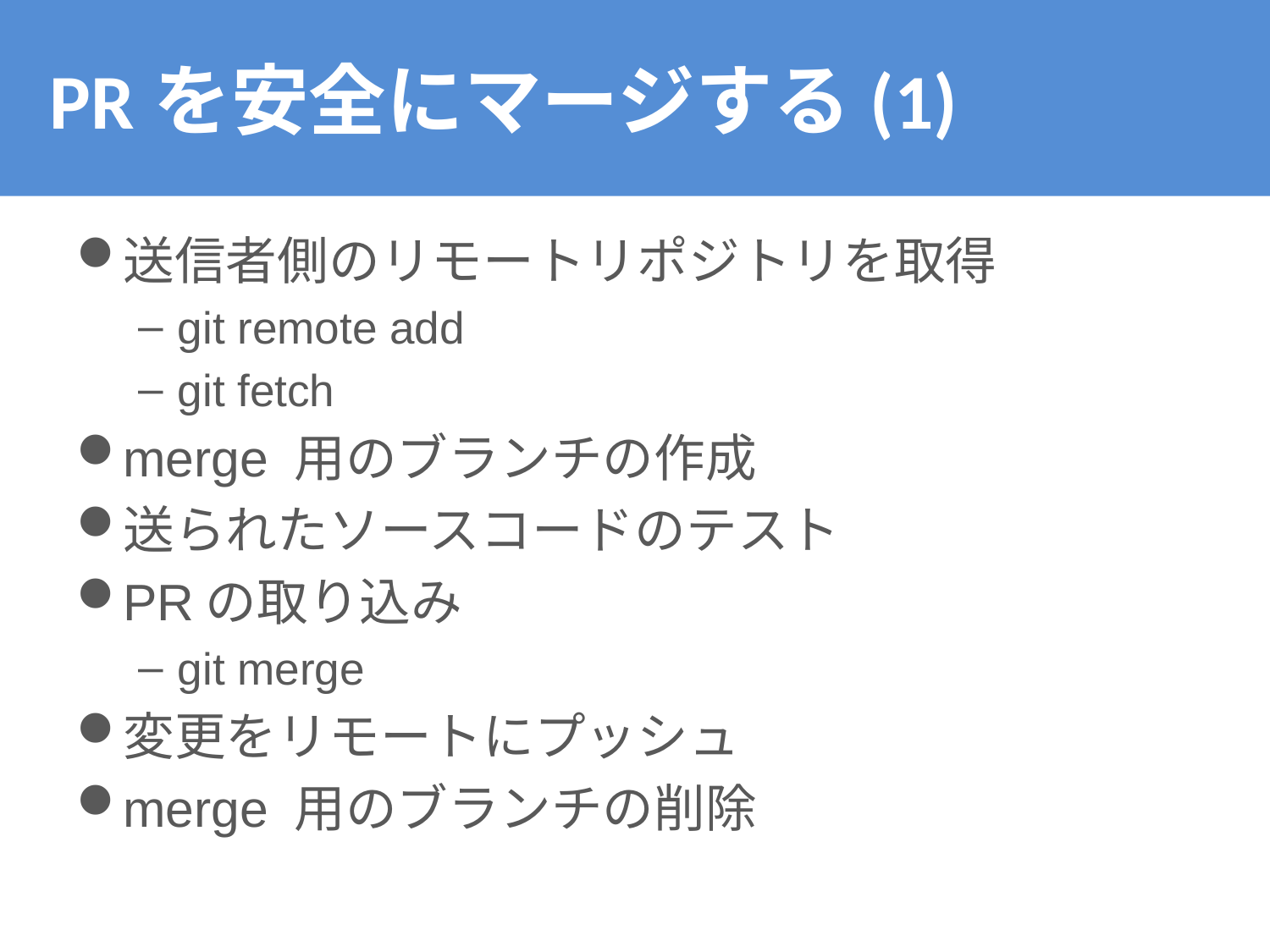

# PRを安全にマージする(1)
送信者側のリモートリポジトリを取得
git remote add
git fetch
merge 用のブランチの作成
送られたソースコードのテスト
PRの取り込み
git merge
変更をリモートにプッシュ
merge 用のブランチの削除